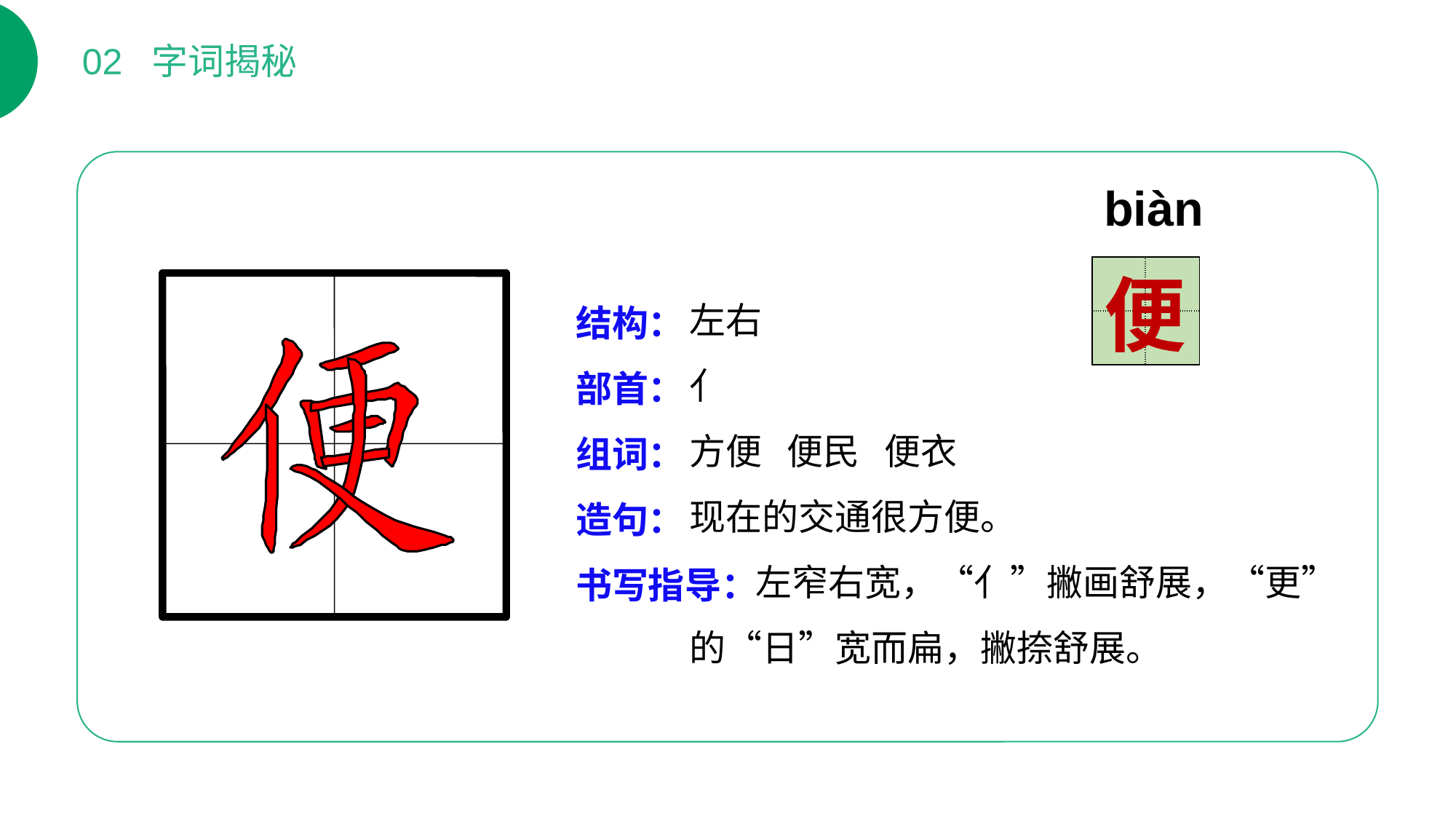

02  字词揭秘
biàn
|  |  |
| --- | --- |
|  |  |
便
左右
亻
方便   便民   便衣
现在的交通很方便。
       左窄右宽，“亻”撇画舒展，“更”的“日”宽而扁，撇捺舒展。

结构：
部首：
组词：
造句：
书写指导：